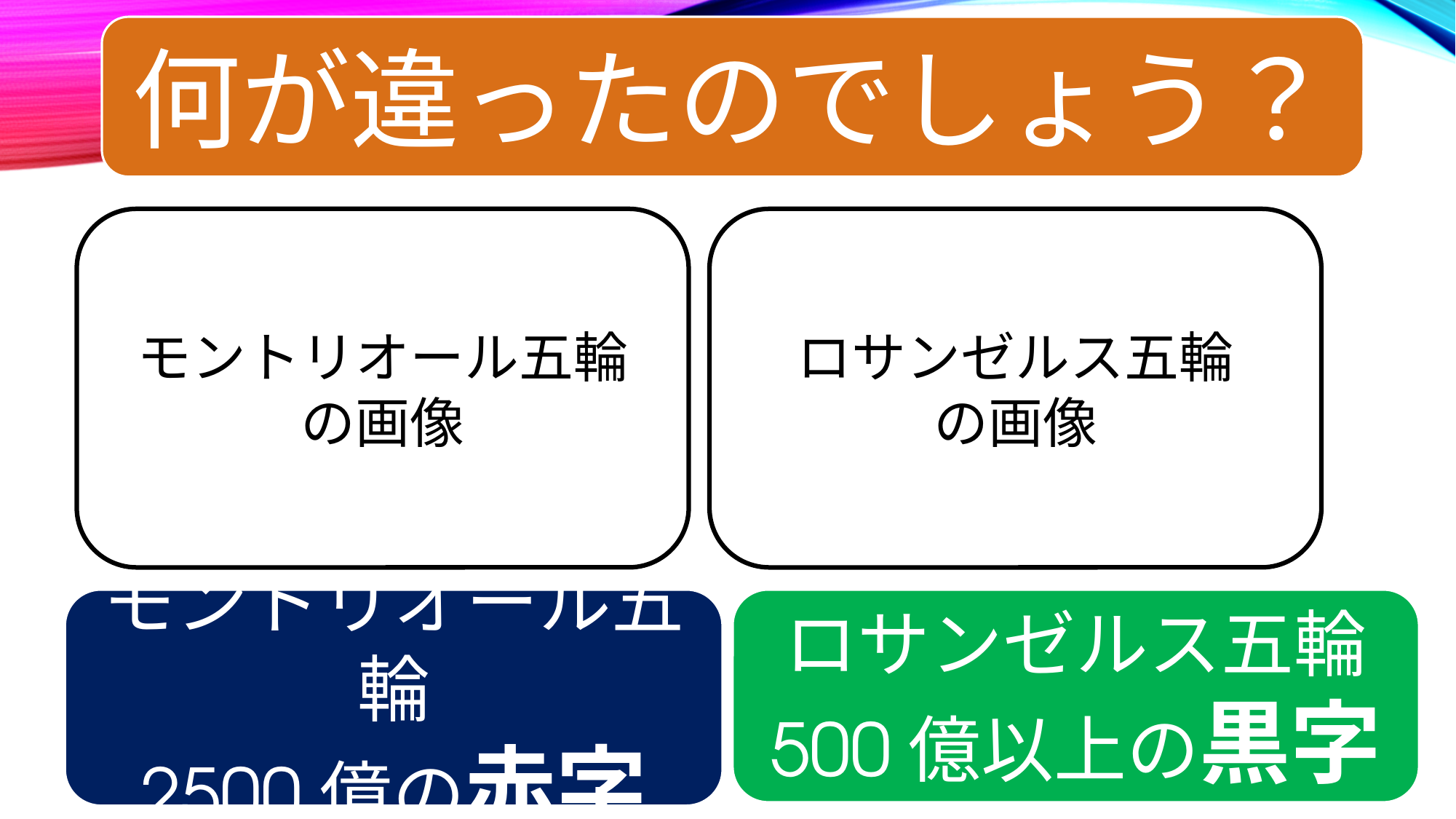

何が違ったのでしょう？
#
モントリオール五輪
の画像
ロサンゼルス五輪
の画像
モントリオール五輪
2500億の赤字
ロサンゼルス五輪
500億以上の黒字